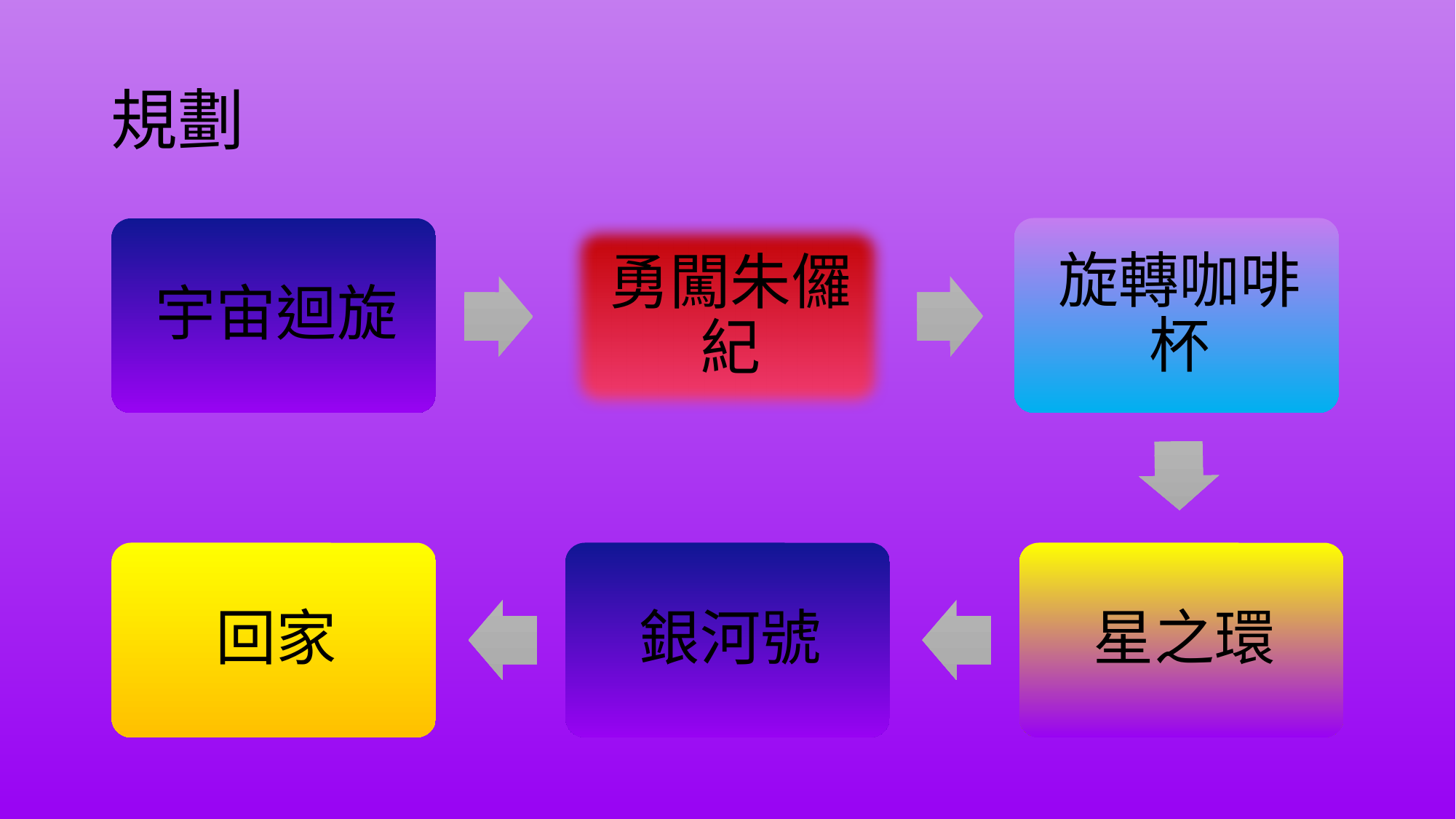

# 規劃
宇宙迴旋

勇闖朱儸紀

旋轉咖啡杯

星之環

銀河號

回家